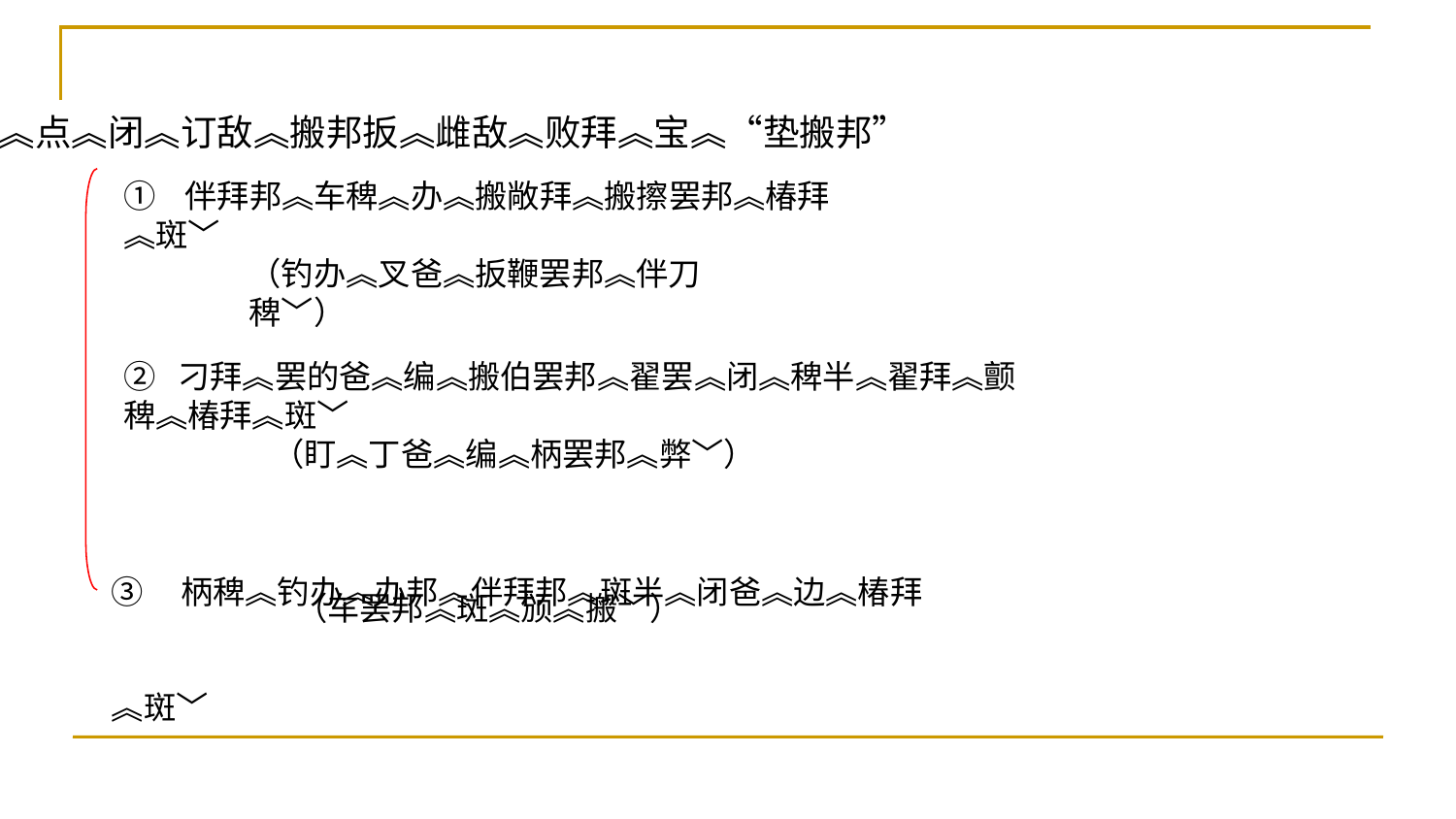

充︽点︽闭︽订敌︽搬邦扳︽雌敌︽败拜︽宝︽“垫搬邦”
①   伴拜邦︽车稗︽办︽搬敞拜︽搬擦罢邦︽椿拜︽斑﹀

（钓办︽叉爸︽扳鞭罢邦︽伴刀稗﹀）
②  刁拜︽罢的爸︽编︽搬伯罢邦︽翟罢︽闭︽稗半︽翟拜︽颤稗︽椿拜︽斑﹀

（盯︽丁爸︽编︽柄罢邦︽弊﹀）
③    柄稗︽钓办︽办邦︽伴拜邦︽斑半︽闭爸︽边︽椿拜︽斑﹀
（车罢邦︽斑︽颁︽搬﹀）